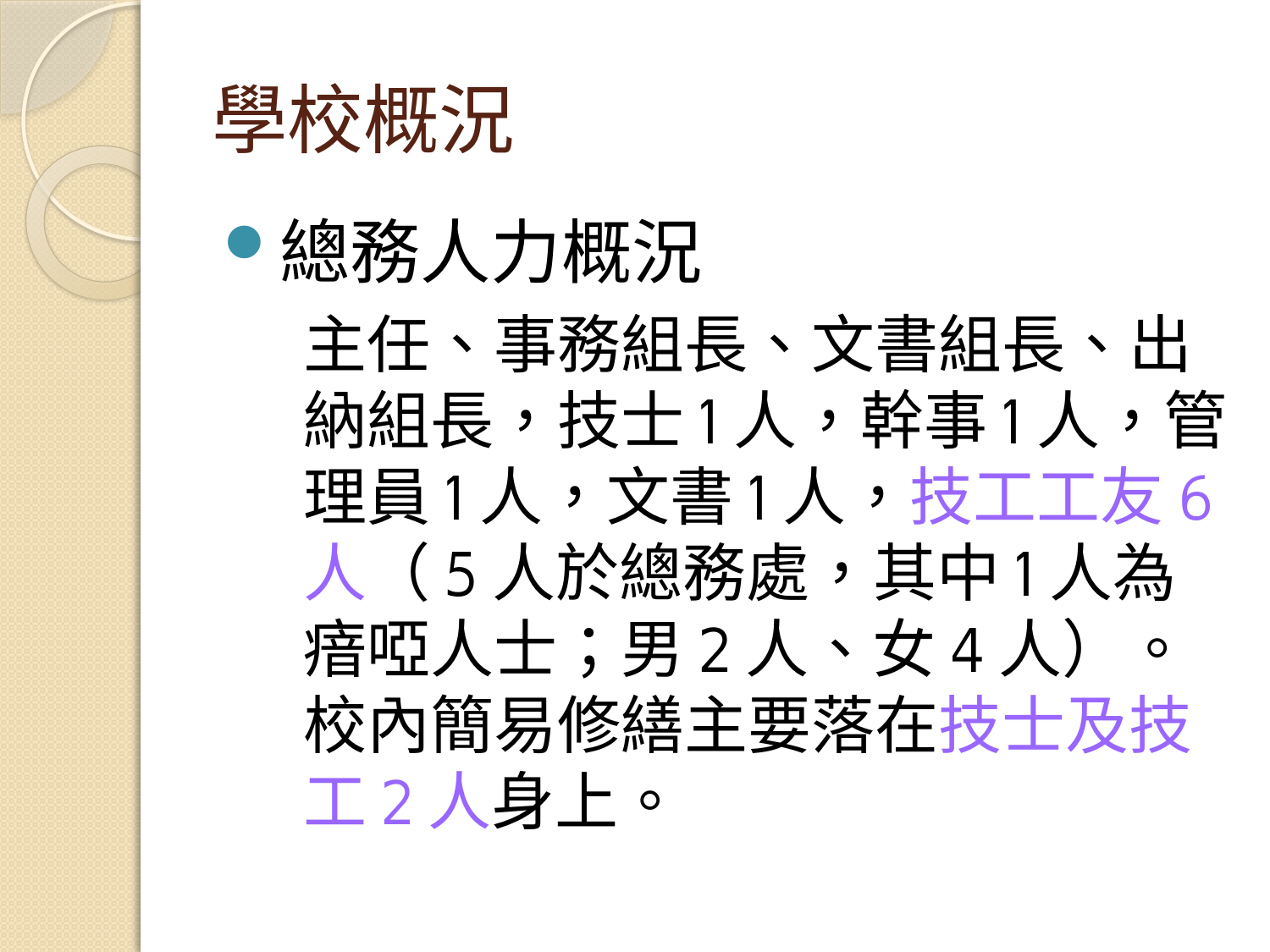

# 學校概況
總務人力概況
主任、事務組長、文書組長、出納組長，技士1人，幹事1人，管理員1人，文書1人，技工工友6人（5人於總務處，其中1人為瘖啞人士；男2人、女4人）。校內簡易修繕主要落在技士及技工2人身上。